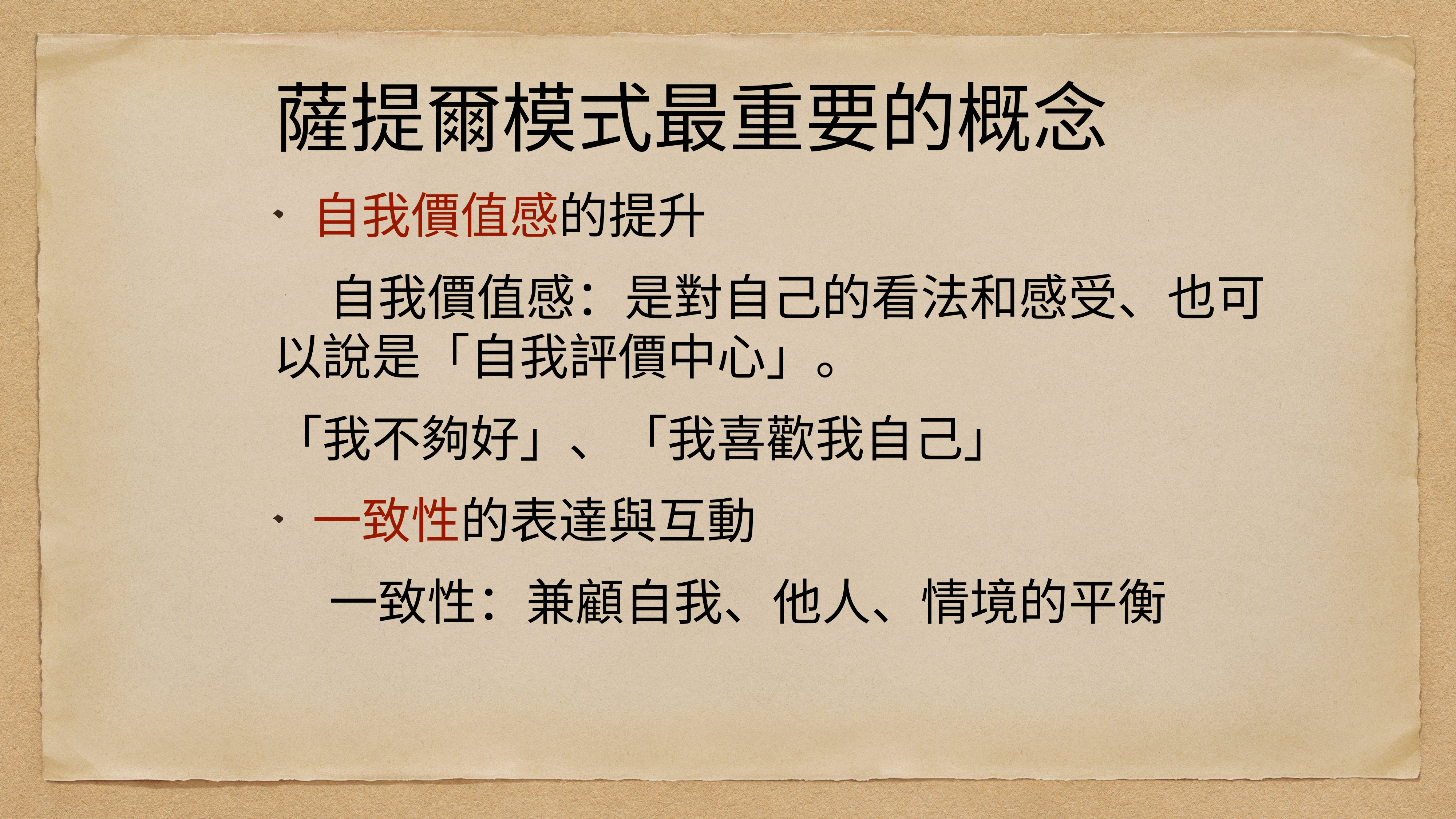

# 薩提爾模式最重要的概念
自我價值感的提升
    自我價值感：是對自己的看法和感受、也可以說是「自我評價中心」。
「我不夠好」、「我喜歡我自己」
一致性的表達與互動
    一致性：兼顧自我、他人、情境的平衡